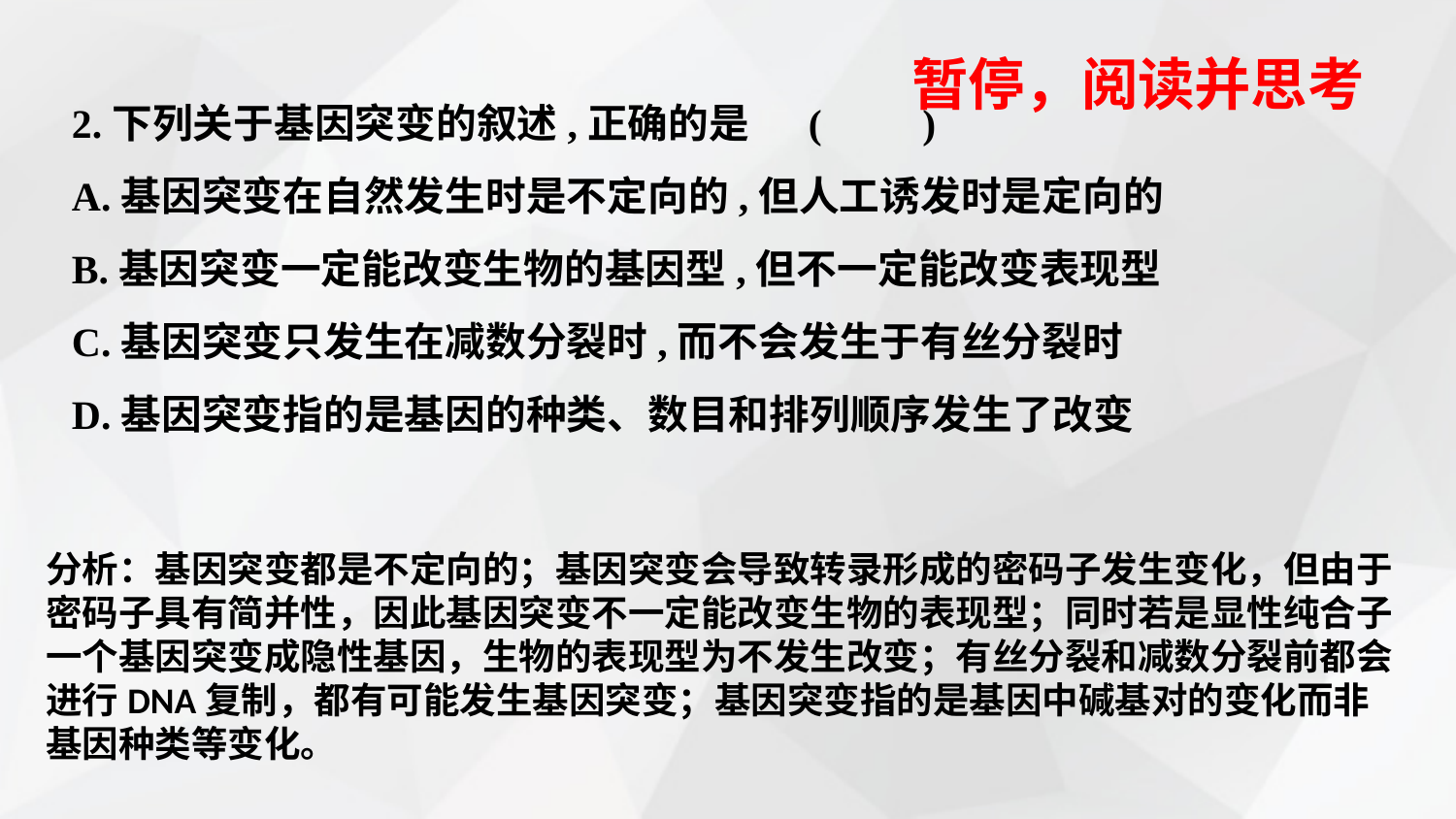

暂停，阅读并思考
2.下列关于基因突变的叙述,正确的是 (　　)
A.基因突变在自然发生时是不定向的,但人工诱发时是定向的
B.基因突变一定能改变生物的基因型,但不一定能改变表现型
C.基因突变只发生在减数分裂时,而不会发生于有丝分裂时
D.基因突变指的是基因的种类、数目和排列顺序发生了改变
分析：基因突变都是不定向的；基因突变会导致转录形成的密码子发生变化，但由于密码子具有简并性，因此基因突变不一定能改变生物的表现型；同时若是显性纯合子一个基因突变成隐性基因，生物的表现型为不发生改变；有丝分裂和减数分裂前都会进行DNA复制，都有可能发生基因突变；基因突变指的是基因中碱基对的变化而非基因种类等变化。